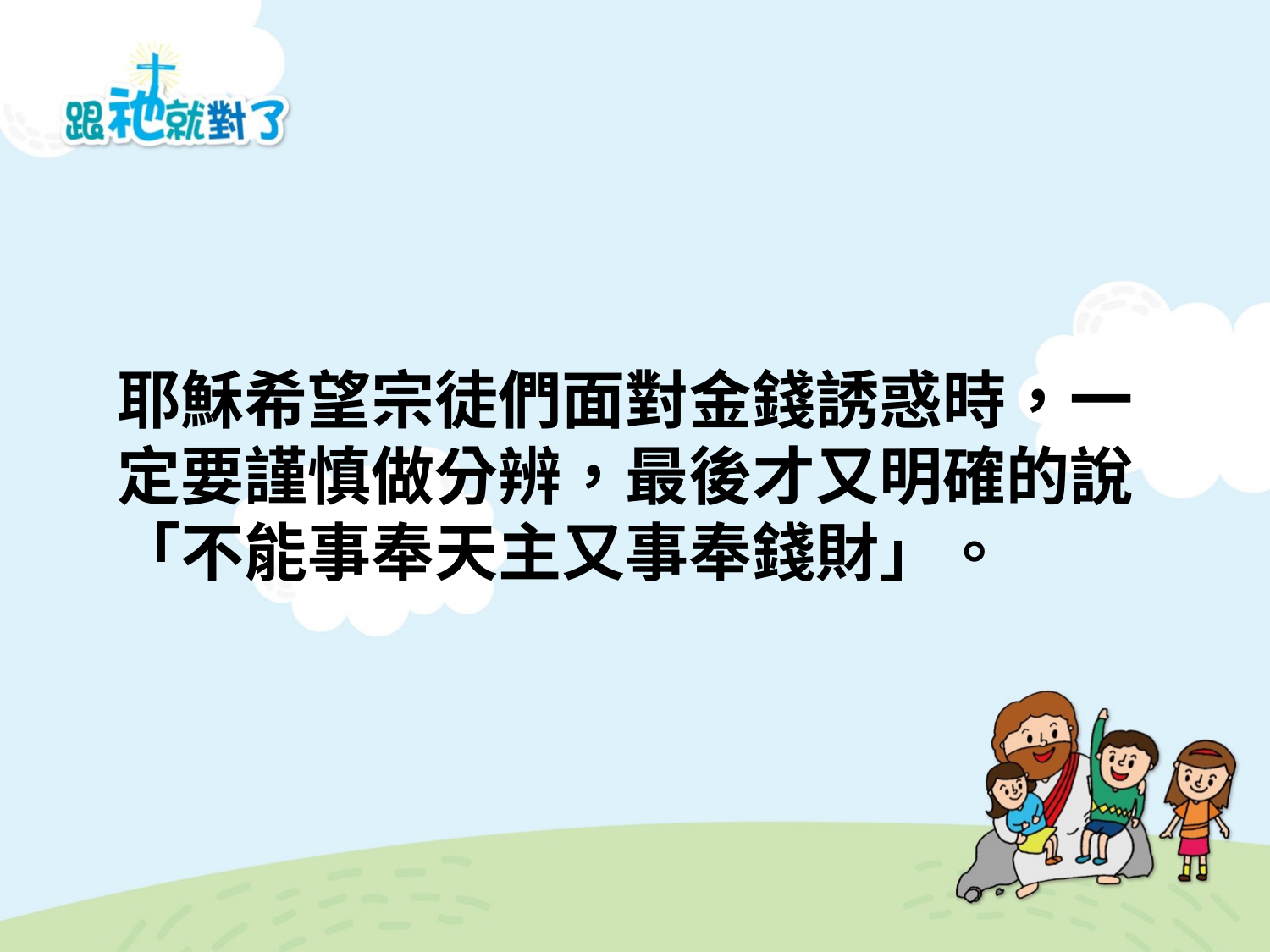

耶穌希望宗徒們面對金錢誘惑時，一定要謹慎做分辨，最後才又明確的說「不能事奉天主又事奉錢財」。